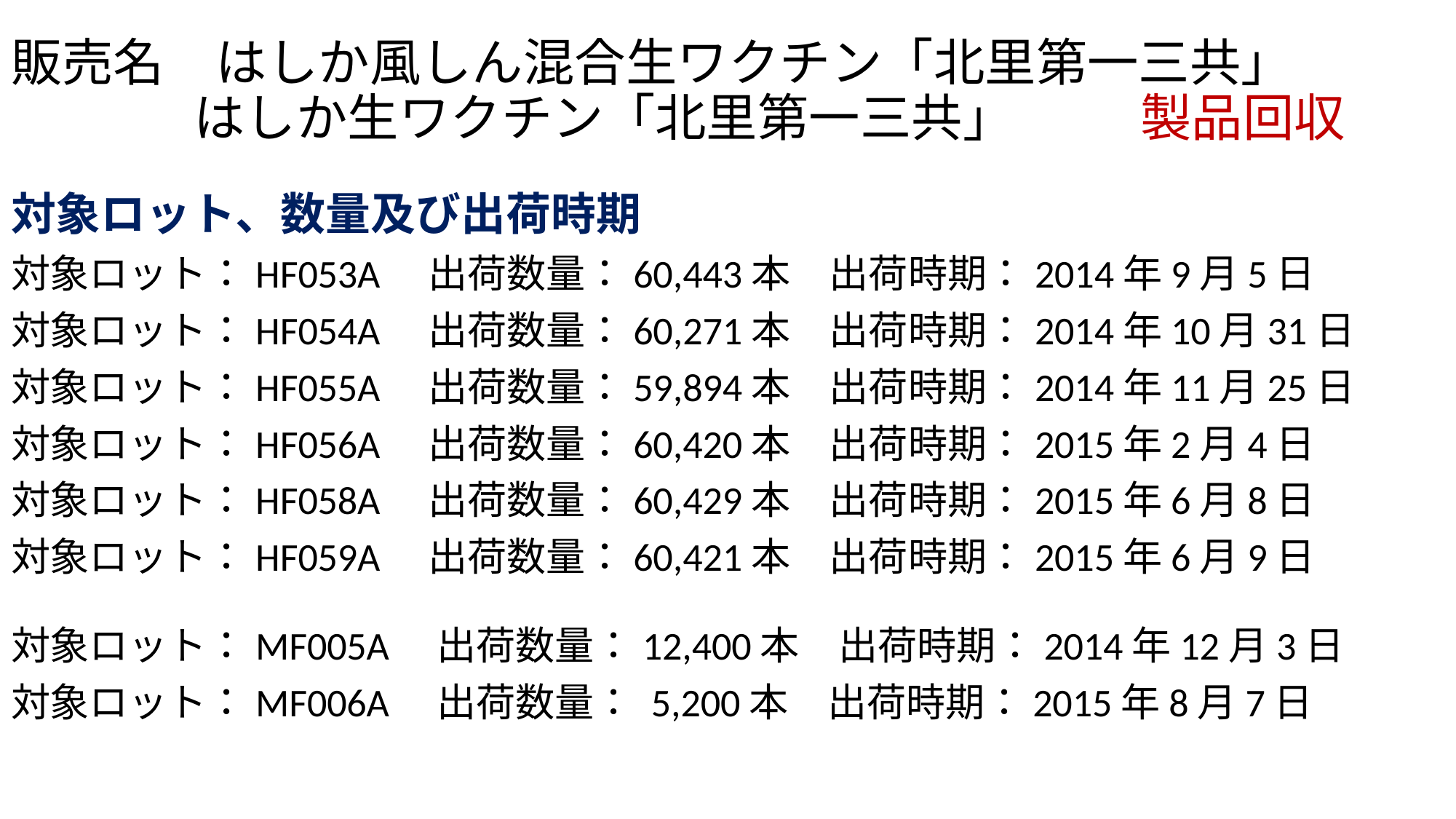

# 販売名　はしか風しん混合生ワクチン「北里第一三共」 はしか生ワクチン「北里第一三共」 　　 製品回収
対象ロット、数量及び出荷時期
対象ロット：HF053A　出荷数量：60,443本　出荷時期：2014年9月5日
対象ロット：HF054A　出荷数量：60,271本　出荷時期：2014年10月31日
対象ロット：HF055A　出荷数量：59,894本　出荷時期：2014年11月25日
対象ロット：HF056A　出荷数量：60,420本　出荷時期：2015年2月4日
対象ロット：HF058A　出荷数量：60,429本　出荷時期：2015年6月8日
対象ロット：HF059A　出荷数量：60,421本　出荷時期：2015年6月9日

対象ロット：MF005A　出荷数量：12,400本　出荷時期：2014年12月3日
対象ロット：MF006A　出荷数量： 5,200本　出荷時期：2015年8月7日